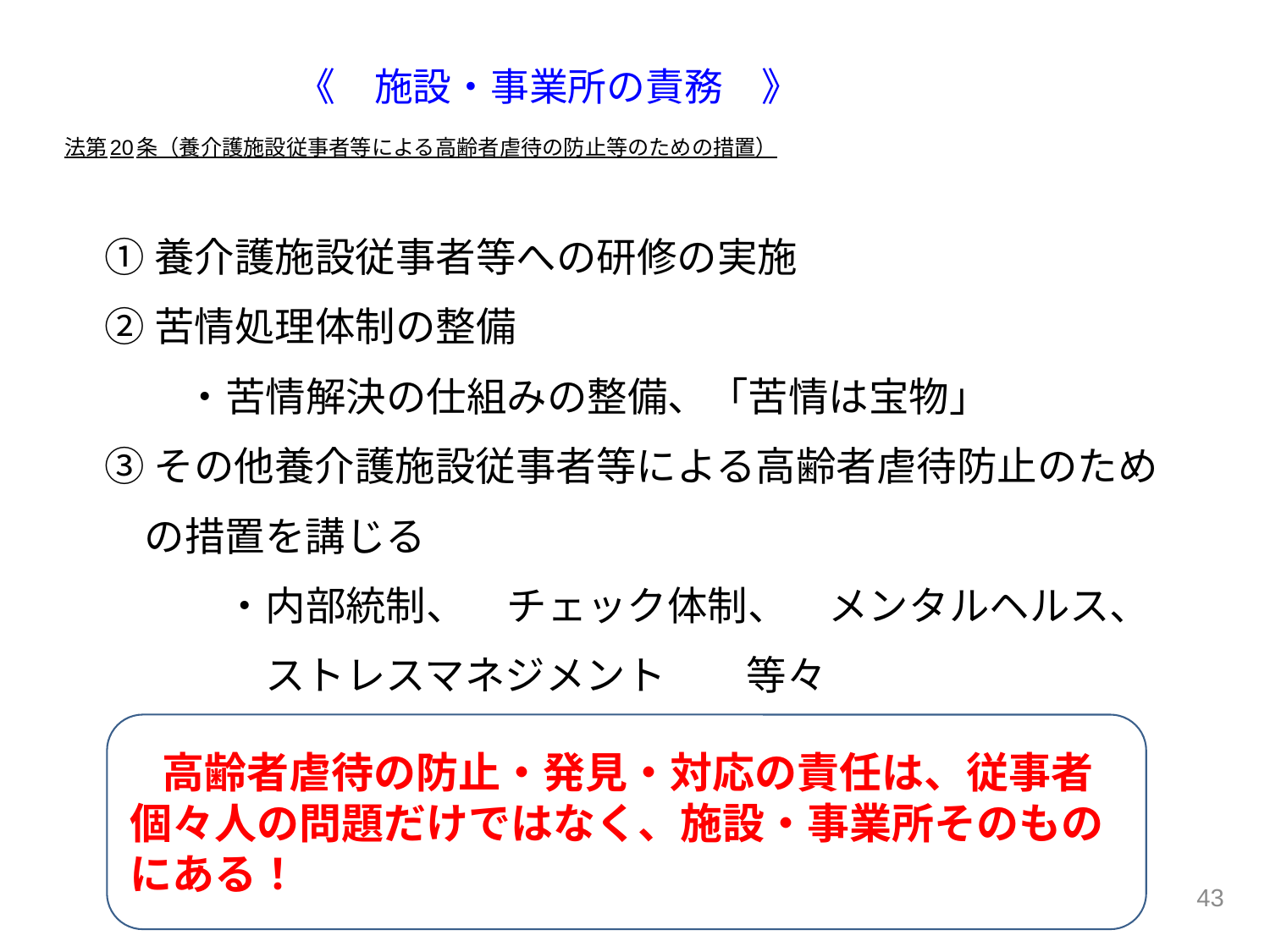

# 《　施設・事業所の責務　》 法第20条（養介護施設従事者等による高齢者虐待の防止等のための措置）
①養介護施設従事者等への研修の実施
②苦情処理体制の整備
　　・苦情解決の仕組みの整備、「苦情は宝物」
③その他養介護施設従事者等による高齢者虐待防止のため
　の措置を講じる
　　　・内部統制、　チェック体制、　メンタルヘルス、
　　　　ストレスマネジメント　　等々

　高齢者虐待の防止・発見・対応の責任は、従事者個々人の問題だけではなく、施設・事業所そのものにある！
43